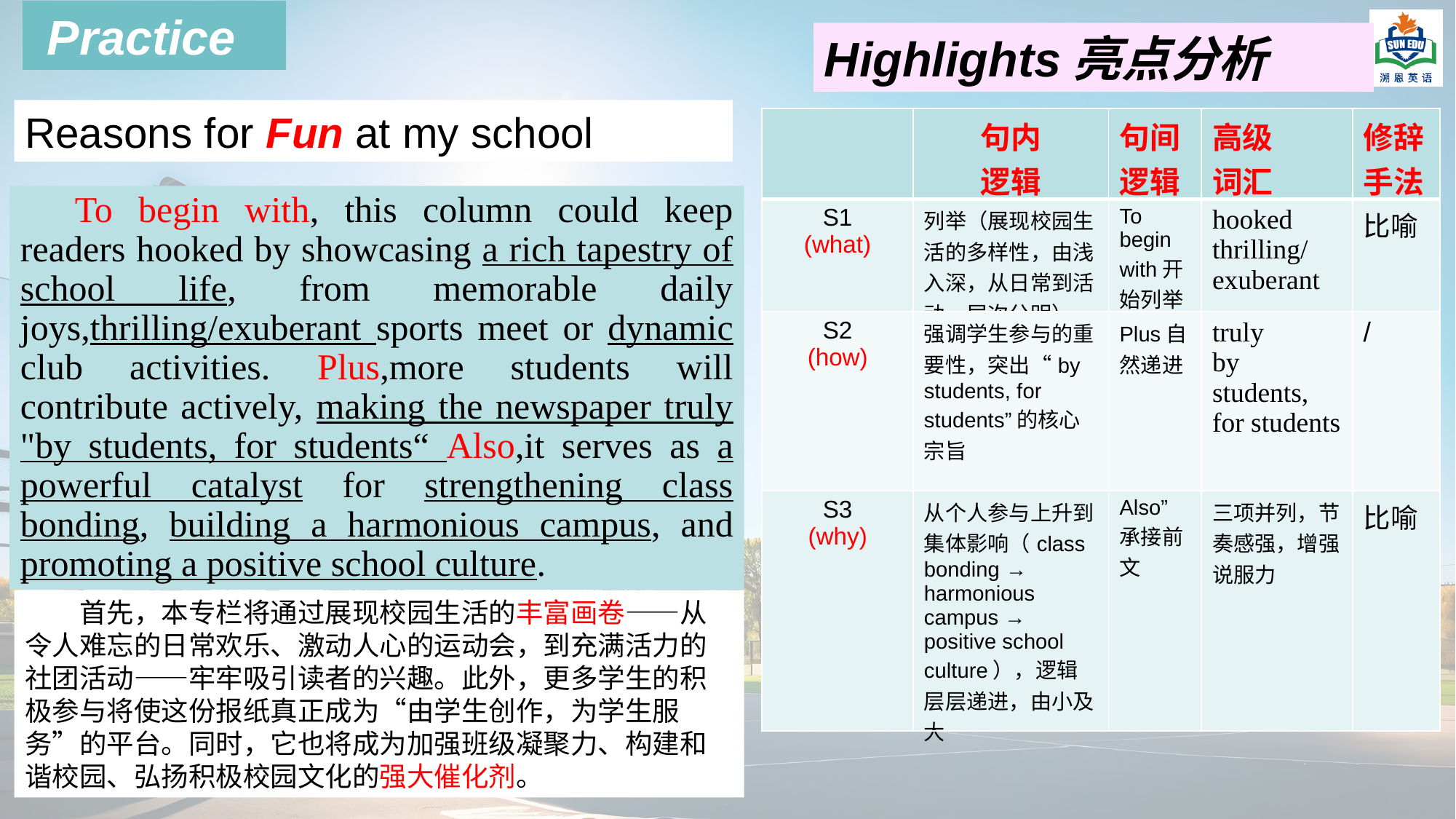

Practice
Highlights亮点分析
Reasons for Fun at my school
|  | 句内 逻辑 | 句间 逻辑 | 高级 词汇 | 修辞 手法 |
| --- | --- | --- | --- | --- |
| S1 (what) | 列举（展现校园生活的多样性，由浅入深，从日常到活动，层次分明） | To begin with开始列举 | hooked thrilling/exuberant | 比喻 |
| S2 (how) | 强调学生参与的重要性，突出“by students, for students”的核心宗旨 | Plus自然递进 | truly by students, for students | / |
| S3 (why) | 从个人参与上升到集体影响（class bonding → harmonious campus → positive school culture），逻辑层层递进，由小及大 | Also”承接前文 | 三项并列，节奏感强，增强说服力 | 比喻 |
To begin with, this column could keep readers hooked by showcasing a rich tapestry of school life, from memorable daily joys,thrilling/exuberant sports meet or dynamic club activities. Plus,more students will contribute actively, making the newspaper truly "by students, for students“ Also,it serves as a powerful catalyst for strengthening class bonding, building a harmonious campus, and promoting a positive school culture.
首先，本专栏将通过展现校园生活的丰富画卷——从令人难忘的日常欢乐、激动人心的运动会，到充满活力的社团活动——牢牢吸引读者的兴趣。此外，更多学生的积极参与将使这份报纸真正成为“由学生创作，为学生服务”的平台。同时，它也将成为加强班级凝聚力、构建和谐校园、弘扬积极校园文化的强大催化剂。